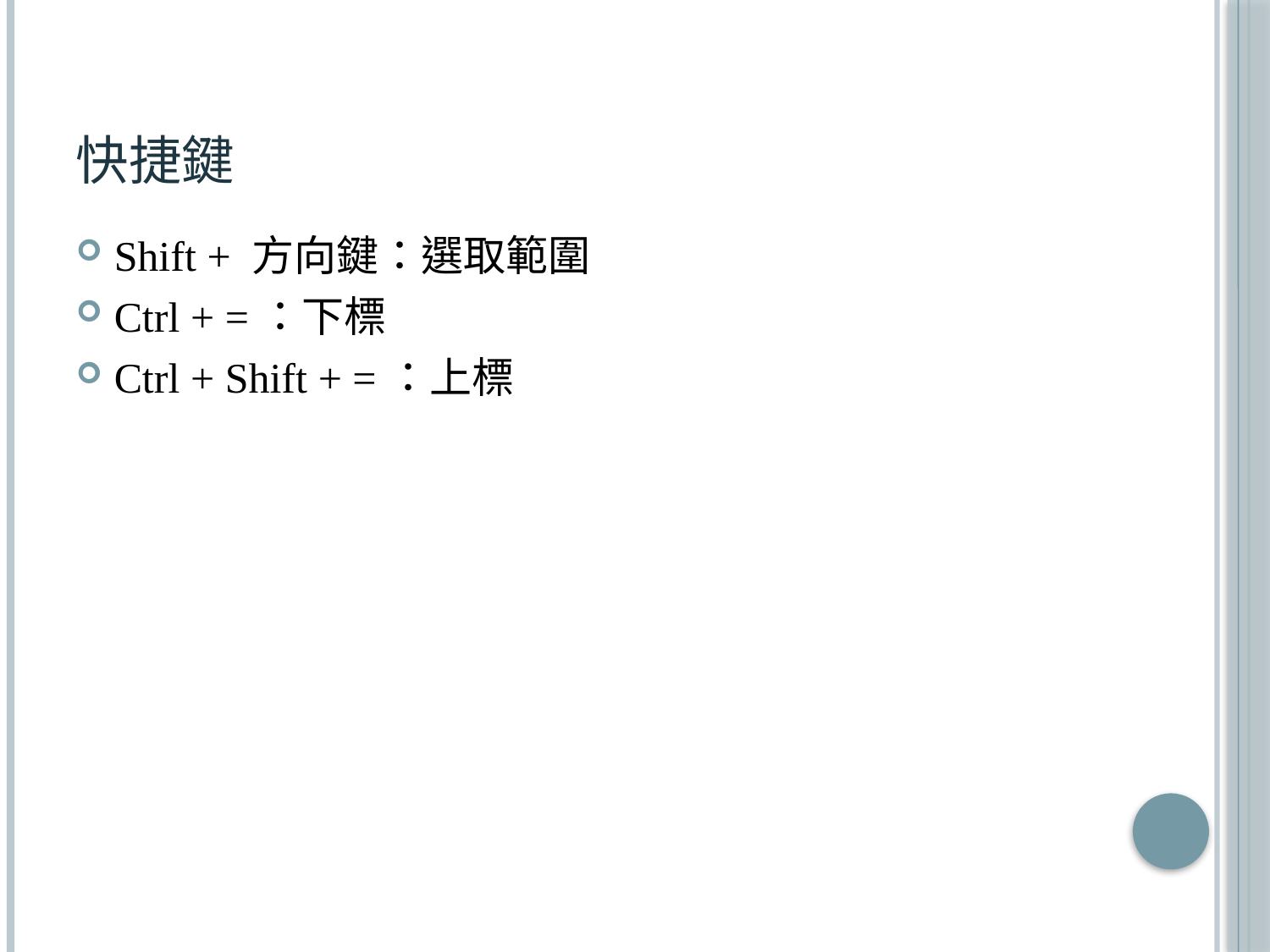

# 快捷鍵
Shift + 方向鍵：選取範圍
Ctrl + =：下標
Ctrl + Shift + =：上標